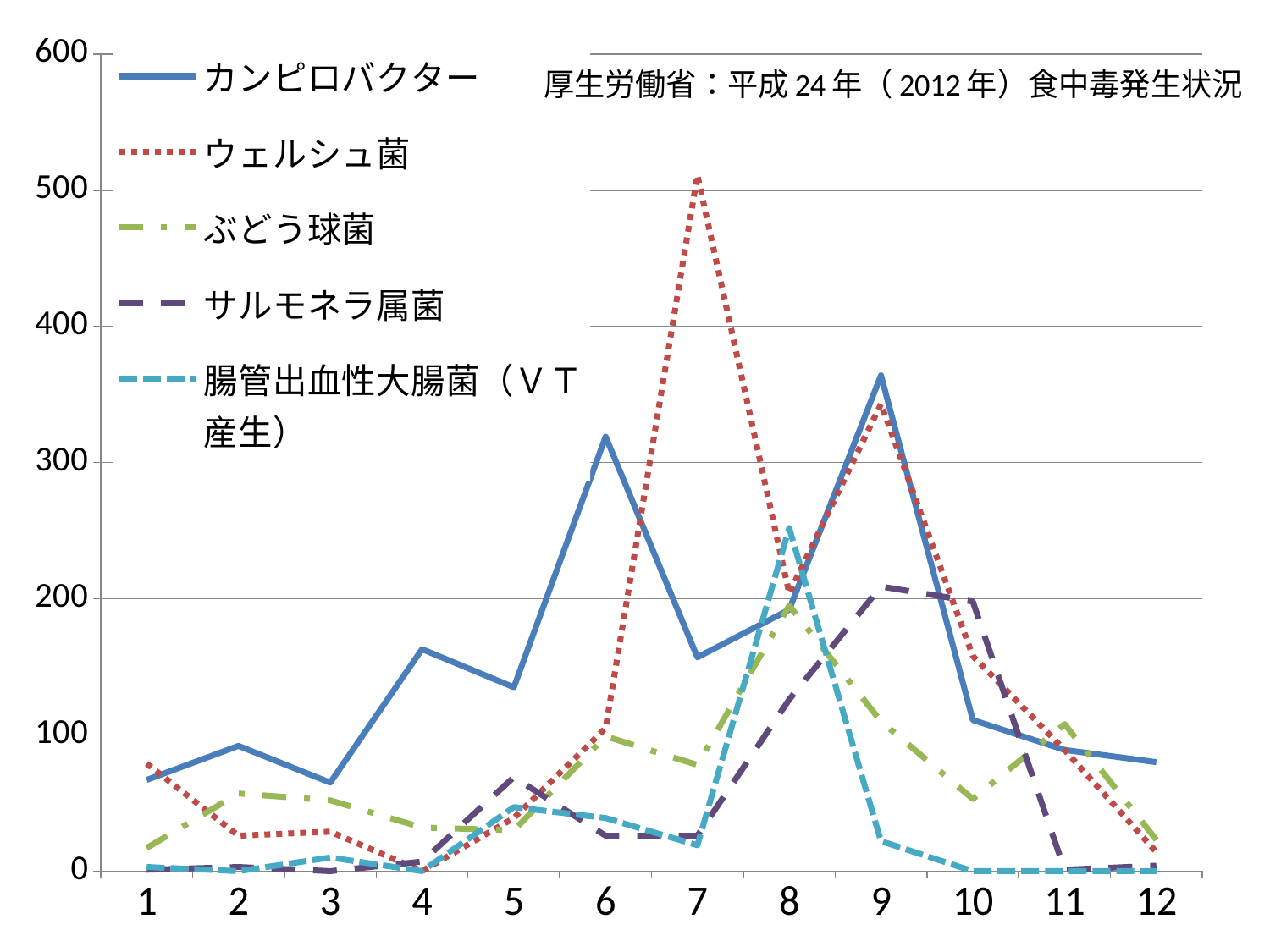

### Chart

| Category | カンピロバクター | ウェルシュ菌 | ぶどう球菌 | サルモネラ属菌 | 腸管出血性大腸菌（ＶＴ産生） |
|---|---|---|---|---|---|